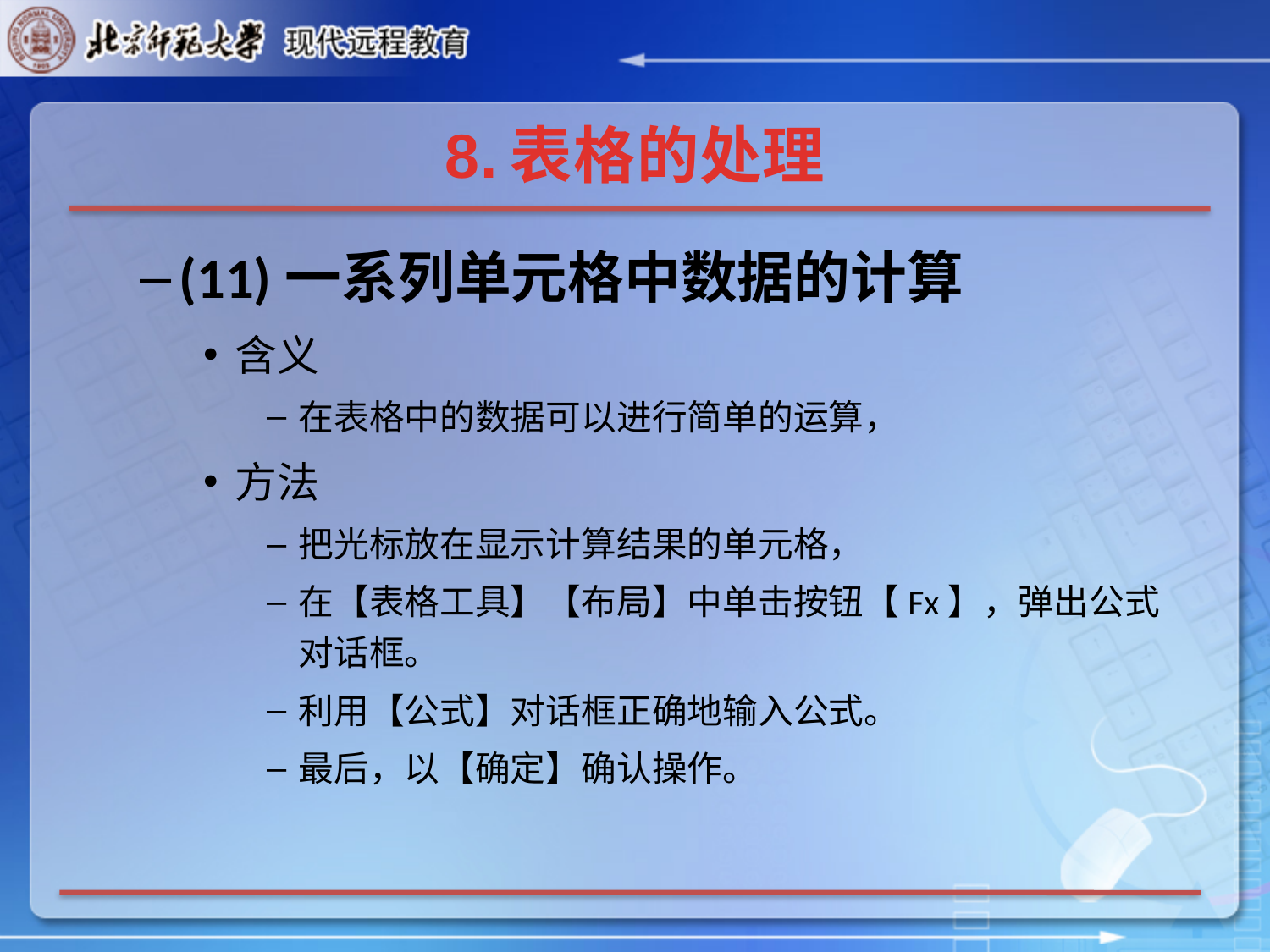

# 8.表格的处理
(11)一系列单元格中数据的计算
含义
在表格中的数据可以进行简单的运算，
方法
把光标放在显示计算结果的单元格，
在【表格工具】【布局】中单击按钮【Fx】，弹出公式对话框。
利用【公式】对话框正确地输入公式。
最后，以【确定】确认操作。